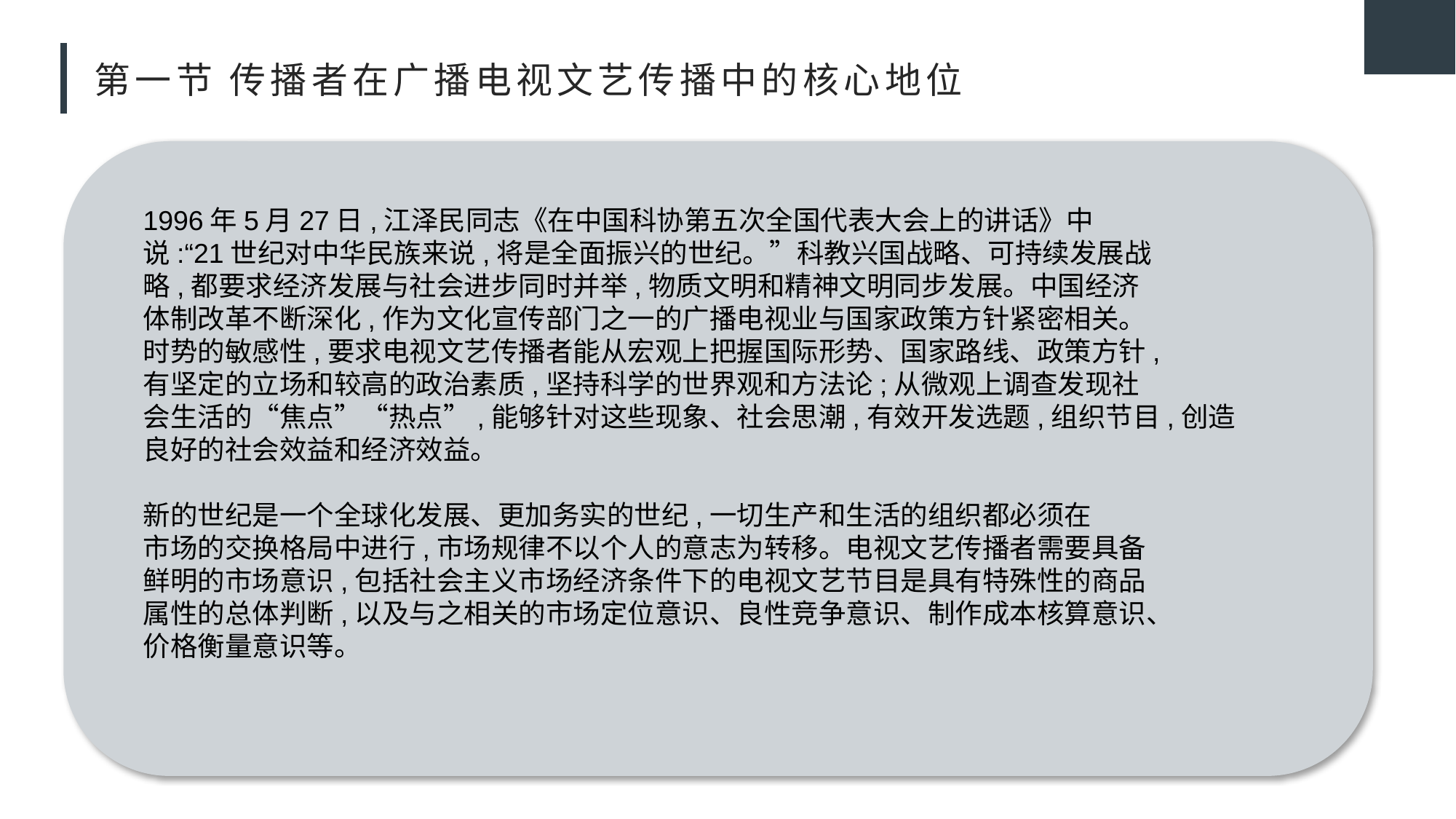

# 第一节 传播者在广播电视文艺传播中的核心地位

1996年5月27日,江泽民同志《在中国科协第五次全国代表大会上的讲话》中
说:“21世纪对中华民族来说,将是全面振兴的世纪。”科教兴国战略、可持续发展战
略,都要求经济发展与社会进步同时并举,物质文明和精神文明同步发展。中国经济
体制改革不断深化,作为文化宣传部门之一的广播电视业与国家政策方针紧密相关。
时势的敏感性,要求电视文艺传播者能从宏观上把握国际形势、国家路线、政策方针,
有坚定的立场和较高的政治素质,坚持科学的世界观和方法论;从微观上调查发现社
会生活的“焦点”“热点”,能够针对这些现象、社会思潮,有效开发选题,组织节目,创造
良好的社会效益和经济效益。

新的世纪是一个全球化发展、更加务实的世纪,一切生产和生活的组织都必须在
市场的交换格局中进行,市场规律不以个人的意志为转移。电视文艺传播者需要具备
鲜明的市场意识,包括社会主义市场经济条件下的电视文艺节目是具有特殊性的商品
属性的总体判断,以及与之相关的市场定位意识、良性竞争意识、制作成本核算意识、
价格衡量意识等。